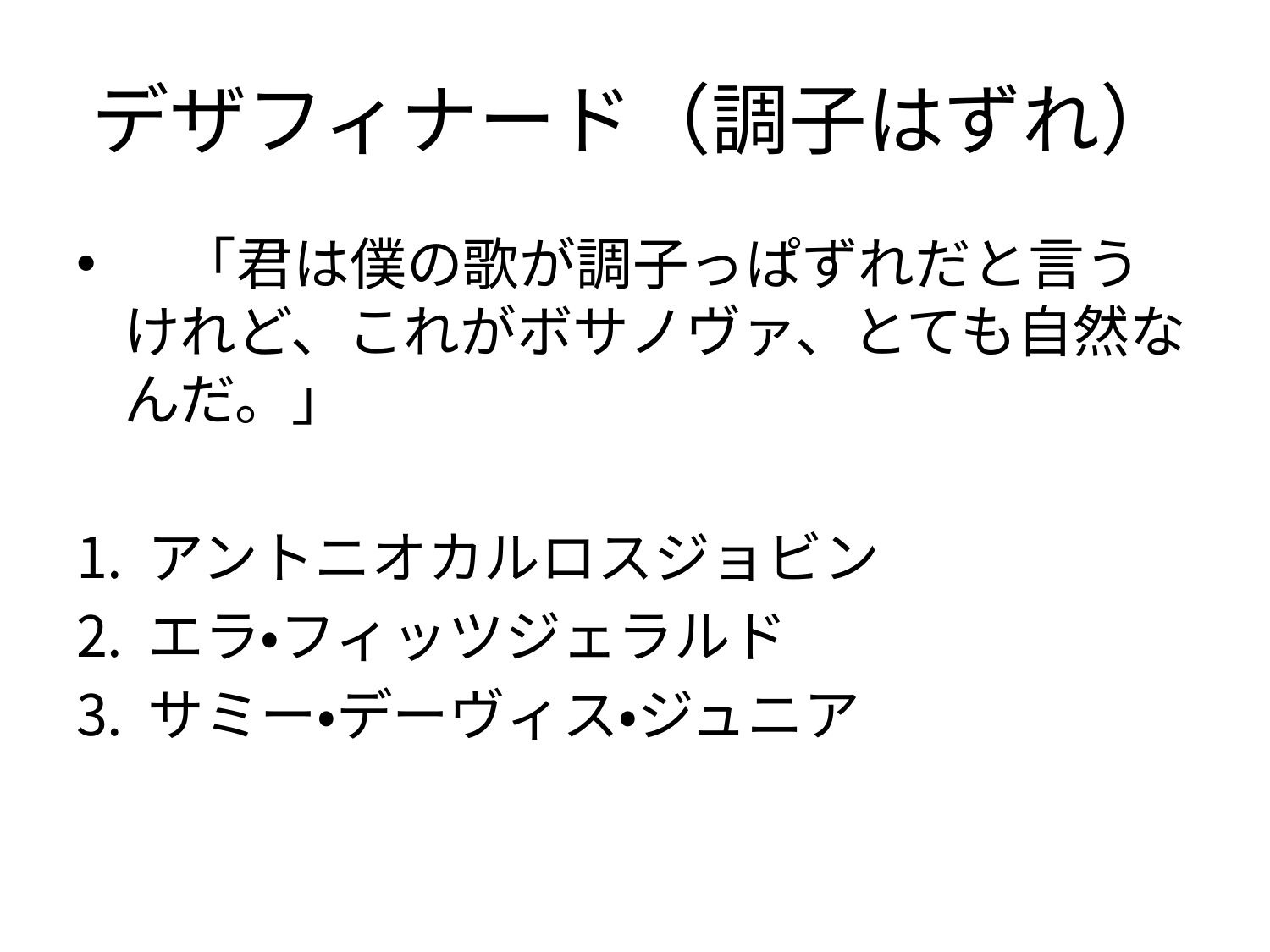

# デザフィナード（調子はずれ）
　「君は僕の歌が調子っぱずれだと言うけれど、これがボサノヴァ、とても自然なんだ。」

アントニオカルロスジョビン
エラ・フィッツジェラルド
サミー・デーヴィス・ジュニア